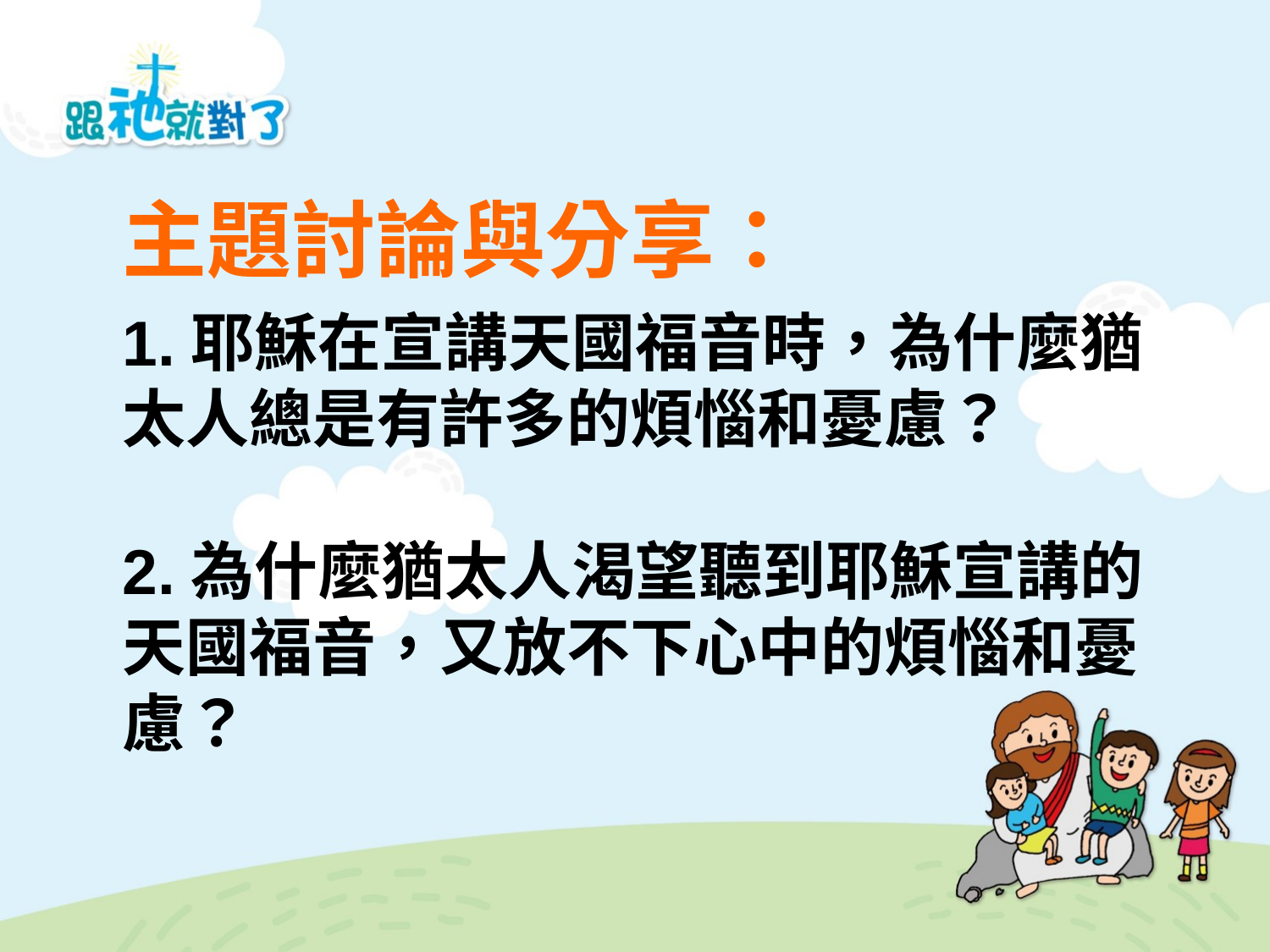

主題討論與分享：
1.耶穌在宣講天國福音時，為什麼猶太人總是有許多的煩惱和憂慮？

2.為什麼猶太人渴望聽到耶穌宣講的天國福音，又放不下心中的煩惱和憂慮？